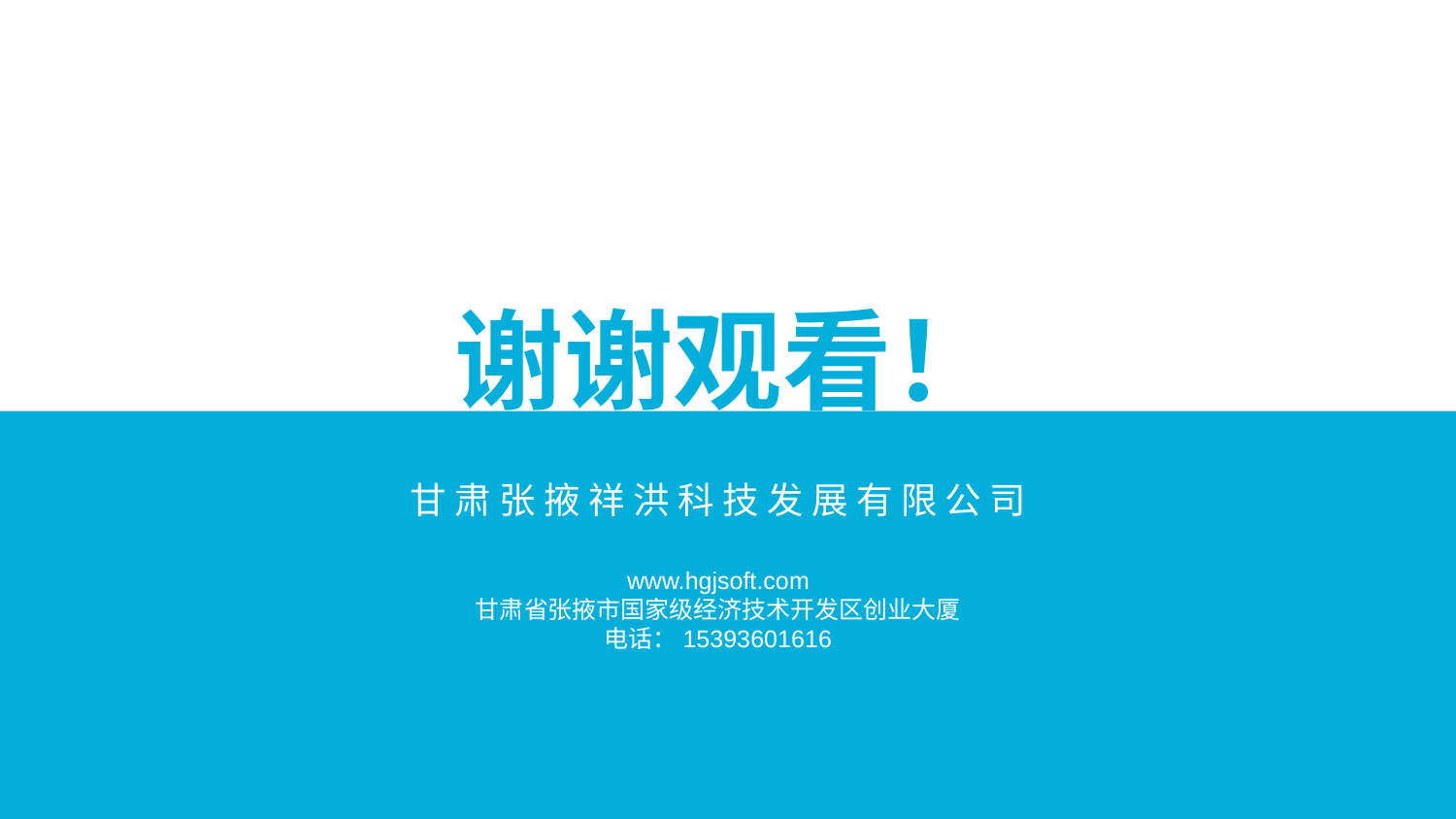

谢谢观看！
甘 肃 张 掖 祥 洪 科 技 发 展 有 限 公 司

www.hgjsoft.com
甘肃省张掖市国家级经济技术开发区创业大厦
电话：15393601616